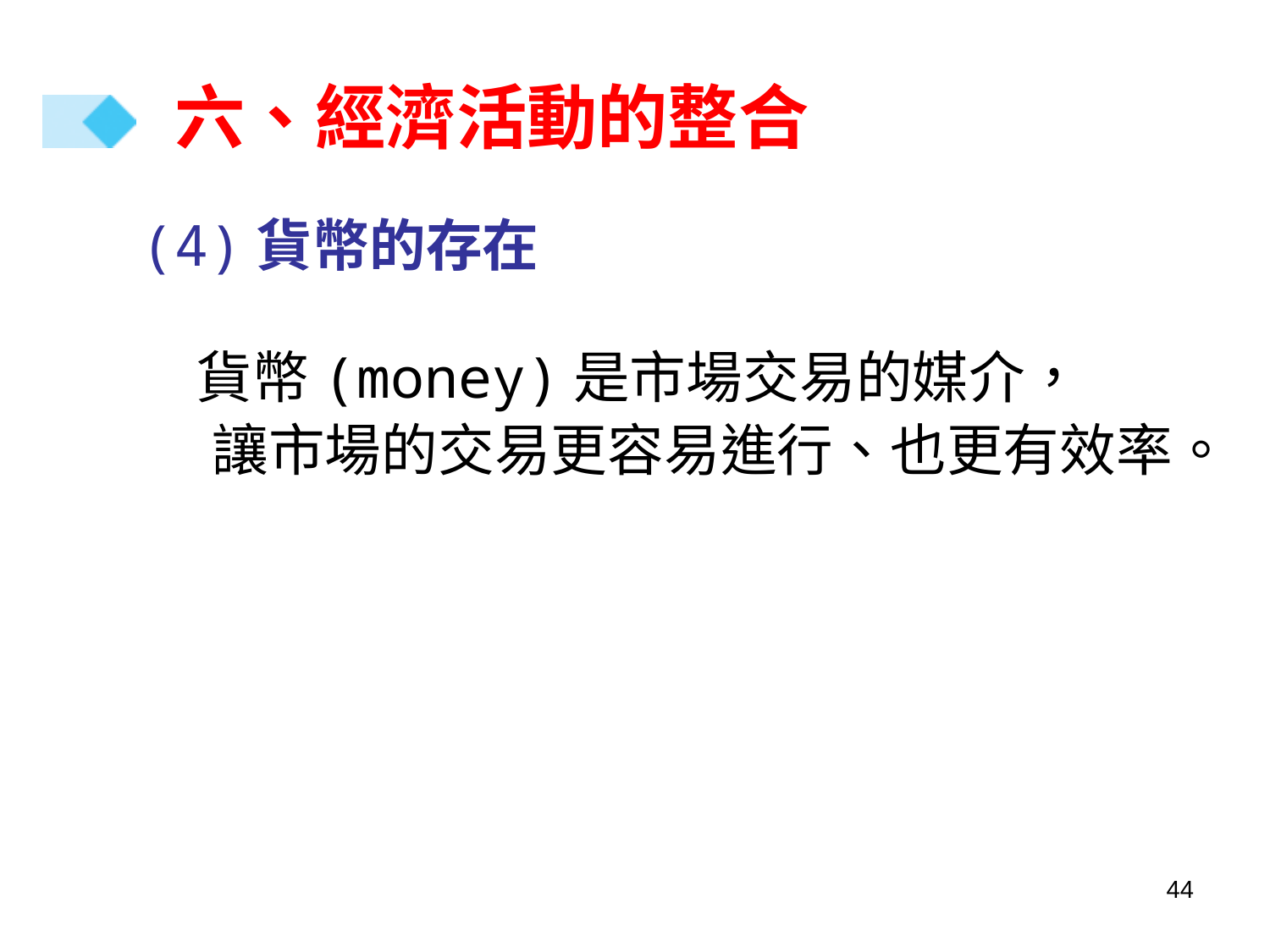

# 六、經濟活動的整合
   (4)貨幣的存在

            貨幣(money)是市場交易的媒介，
         讓市場的交易更容易進行、也更有效率。

44